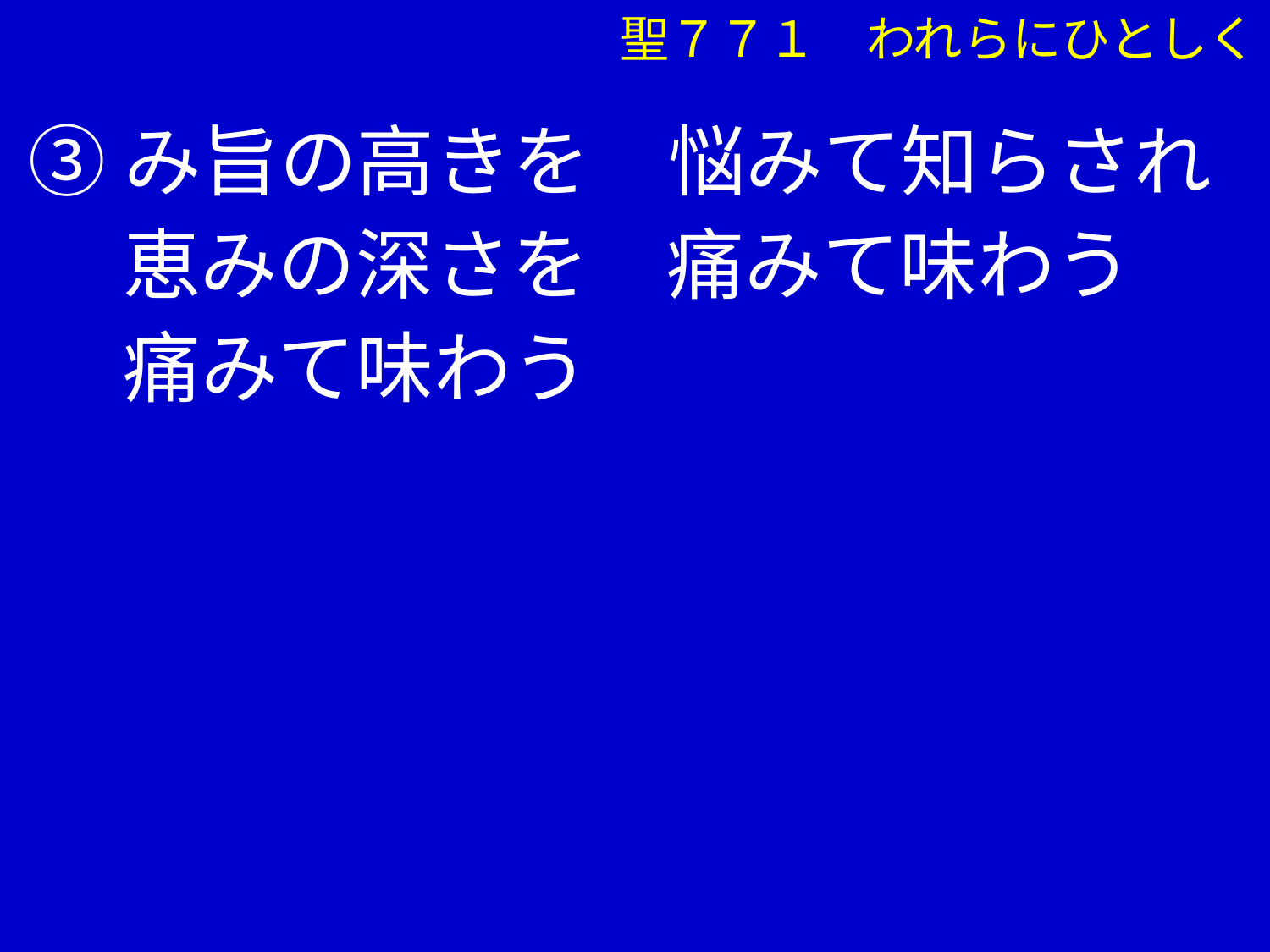

聖７７１　われらにひとしく
③み旨の高きを　悩みて知らされ
　 恵みの深さを　痛みて味わう
　 痛みて味わう